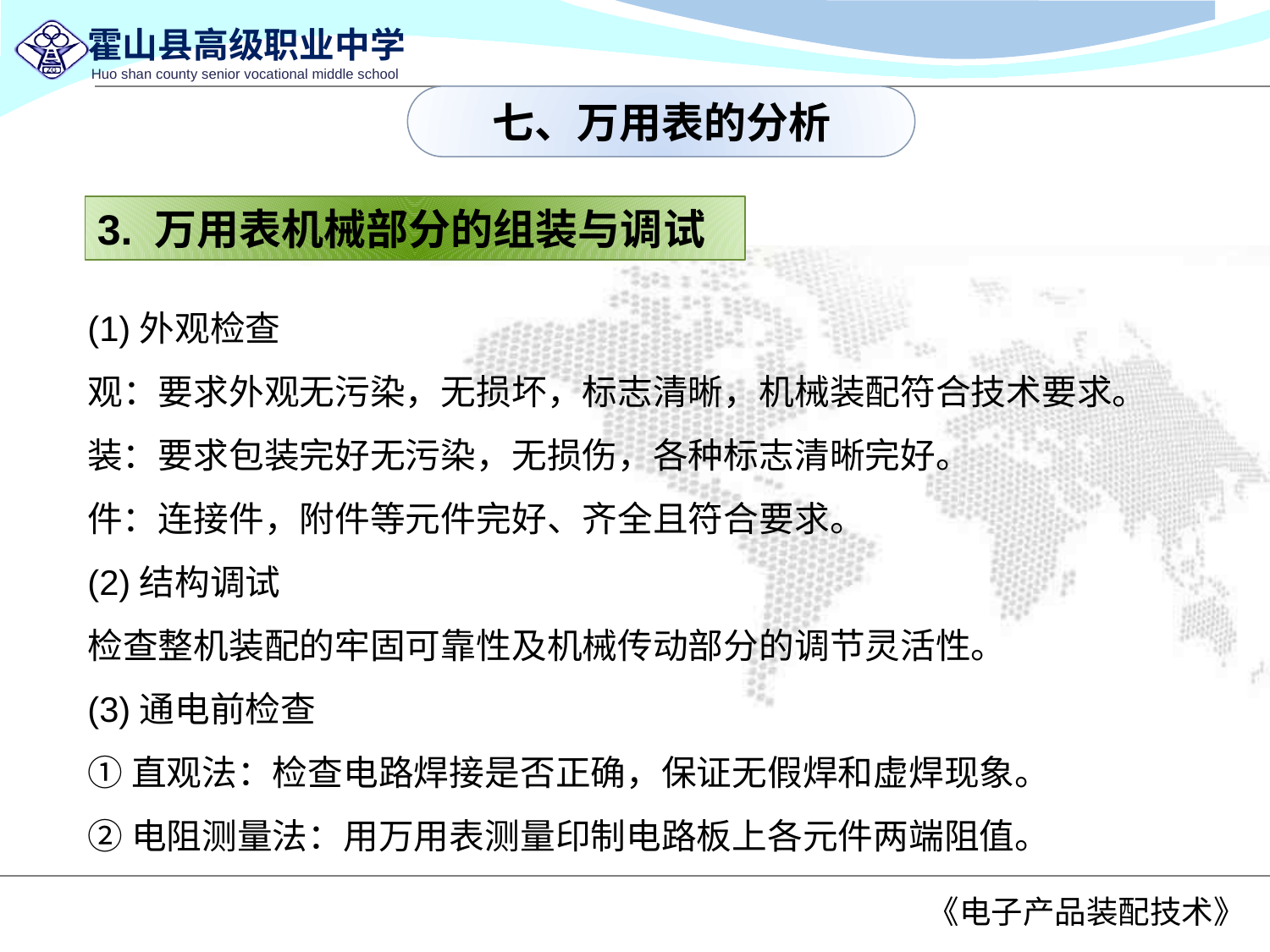

七、万用表的分析
3. 万用表机械部分的组装与调试
(1)外观检查
观：要求外观无污染，无损坏，标志清晰，机械装配符合技术要求。
装：要求包装完好无污染，无损伤，各种标志清晰完好。
件：连接件，附件等元件完好、齐全且符合要求。
(2)结构调试
检查整机装配的牢固可靠性及机械传动部分的调节灵活性。
(3)通电前检查
①直观法：检查电路焊接是否正确，保证无假焊和虚焊现象。
②电阻测量法：用万用表测量印制电路板上各元件两端阻值。